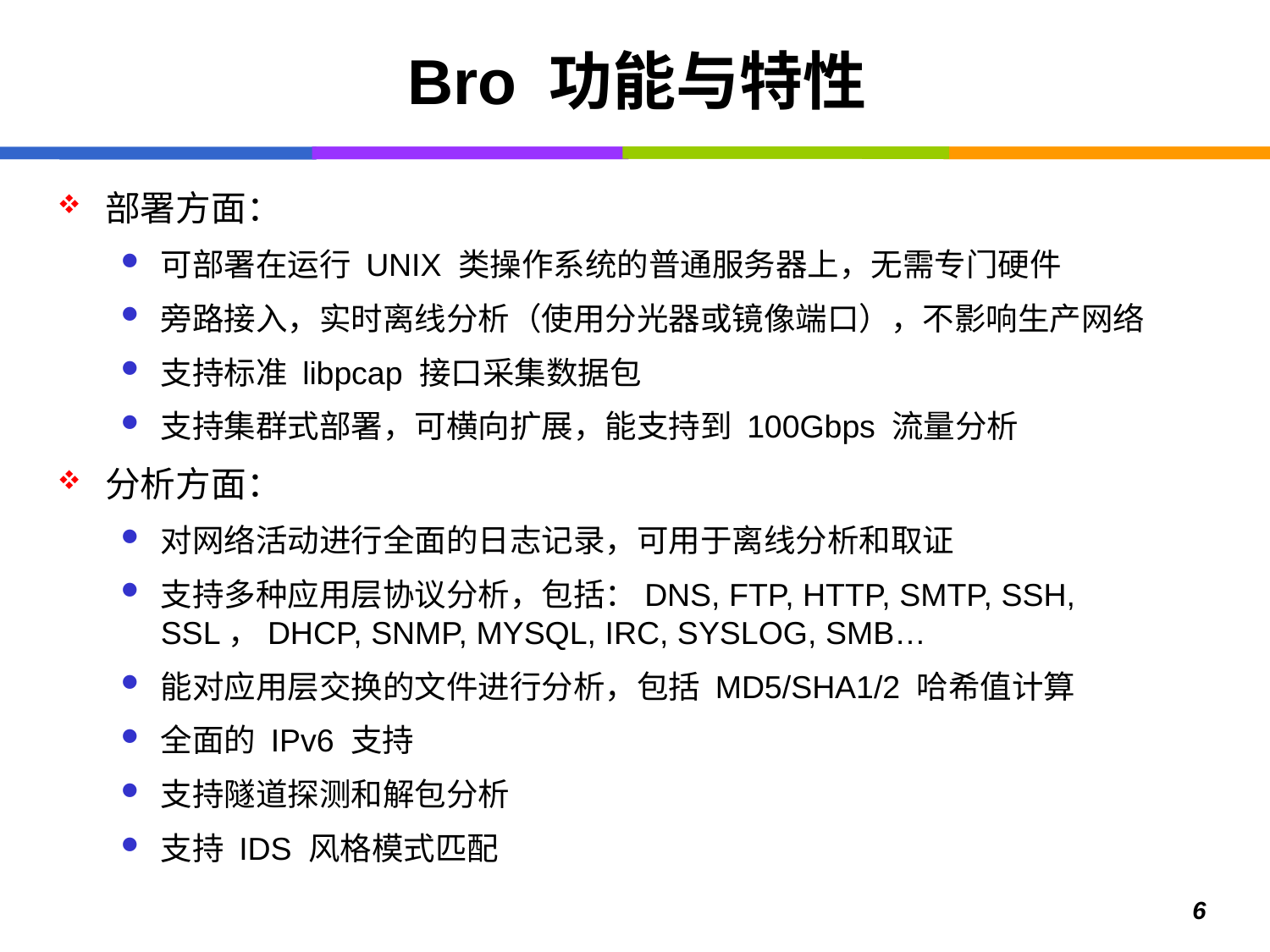

# Bro 功能与特性
部署方面：
可部署在运行 UNIX 类操作系统的普通服务器上，无需专门硬件
旁路接入，实时离线分析（使用分光器或镜像端口），不影响生产网络
支持标准 libpcap 接口采集数据包
支持集群式部署，可横向扩展，能支持到 100Gbps 流量分析
分析方面：
对网络活动进行全面的日志记录，可用于离线分析和取证
支持多种应用层协议分析，包括：DNS, FTP, HTTP, SMTP, SSH, SSL，DHCP, SNMP, MYSQL, IRC, SYSLOG, SMB…
能对应用层交换的文件进行分析，包括 MD5/SHA1/2 哈希值计算
全面的 IPv6 支持
支持隧道探测和解包分析
支持 IDS 风格模式匹配

6